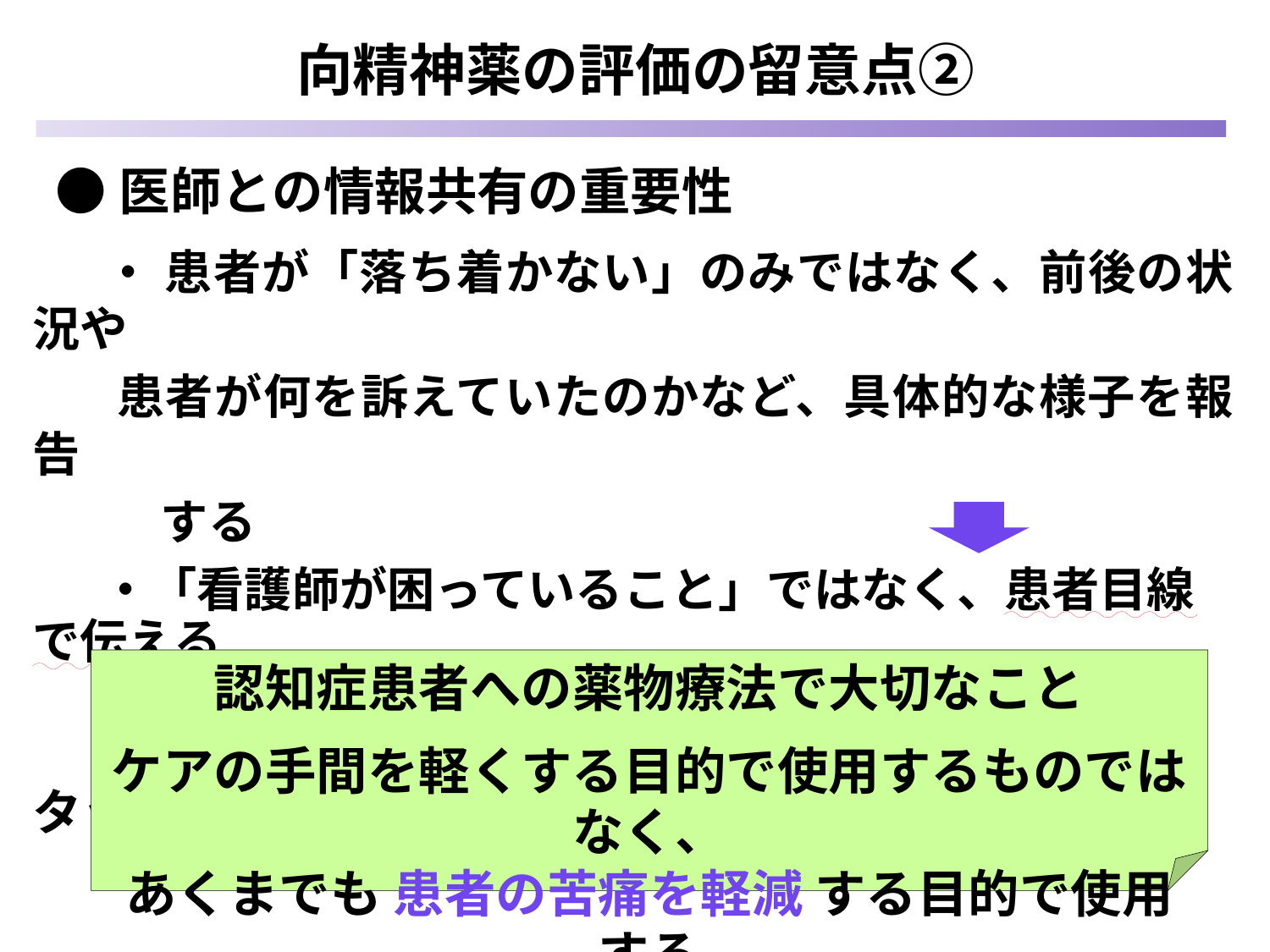

向精神薬の評価の留意点②

  ●医師との情報共有の重要性
　  ・ 患者が「落ち着かない」のみではなく、前後の状況や
      患者が何を訴えていたのかなど、具体的な様子を報告
  　　する
　  ・「看護師が困っていること」ではなく、患者目線で伝える
　　　　　　　　　　　　　　　　　　　　　　スタッフ全員への教育

認知症患者への薬物療法で大切なこと
ケアの手間を軽くする目的で使用するものではなく、
あくまでも 患者の苦痛を軽減 する目的で使用する